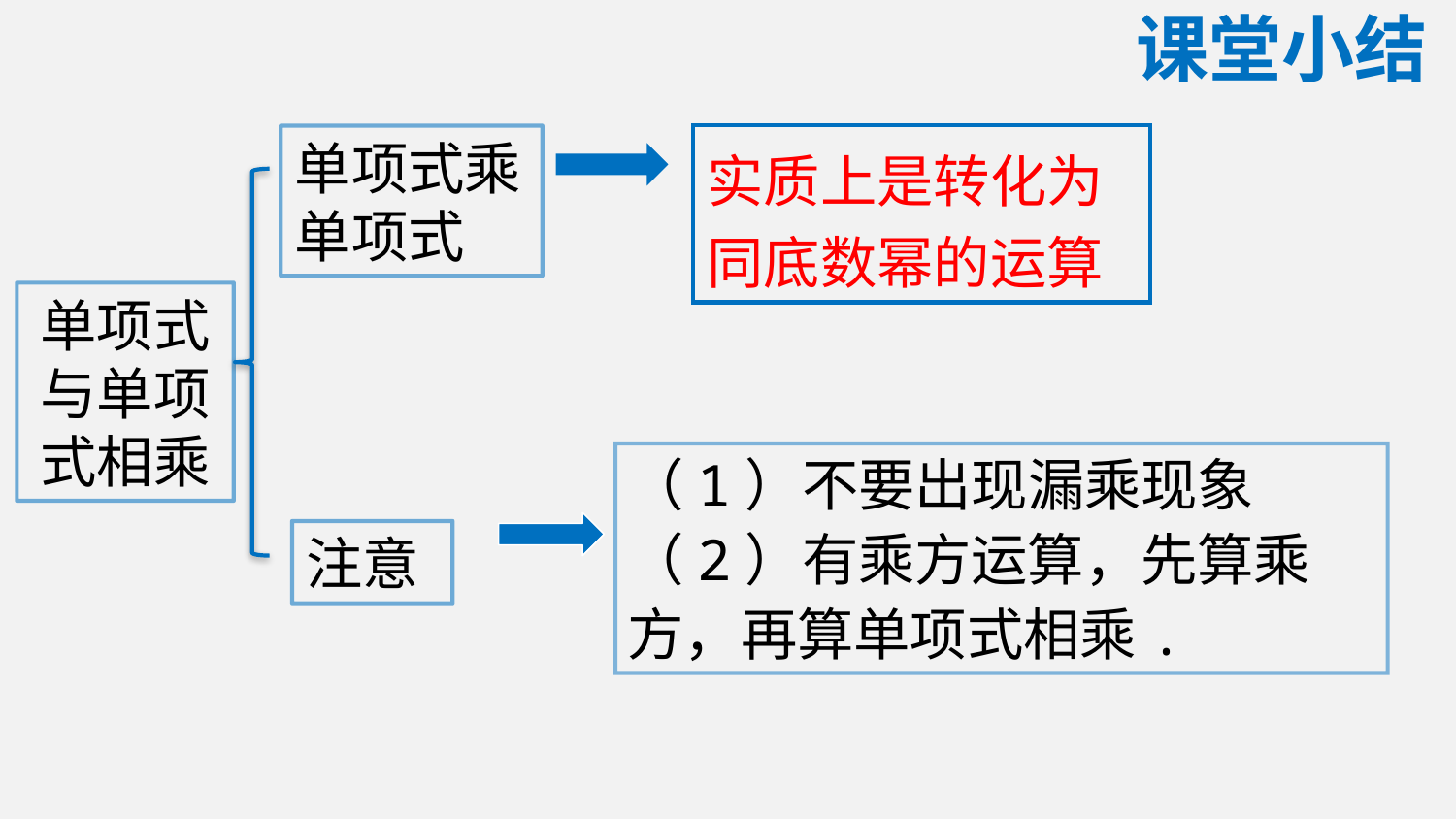

课堂小结
实质上是转化为同底数幂的运算
单项式乘单项式

单项式与单项式相乘
（1）不要出现漏乘现象
（2）有乘方运算，先算乘方，再算单项式相乘.

注意